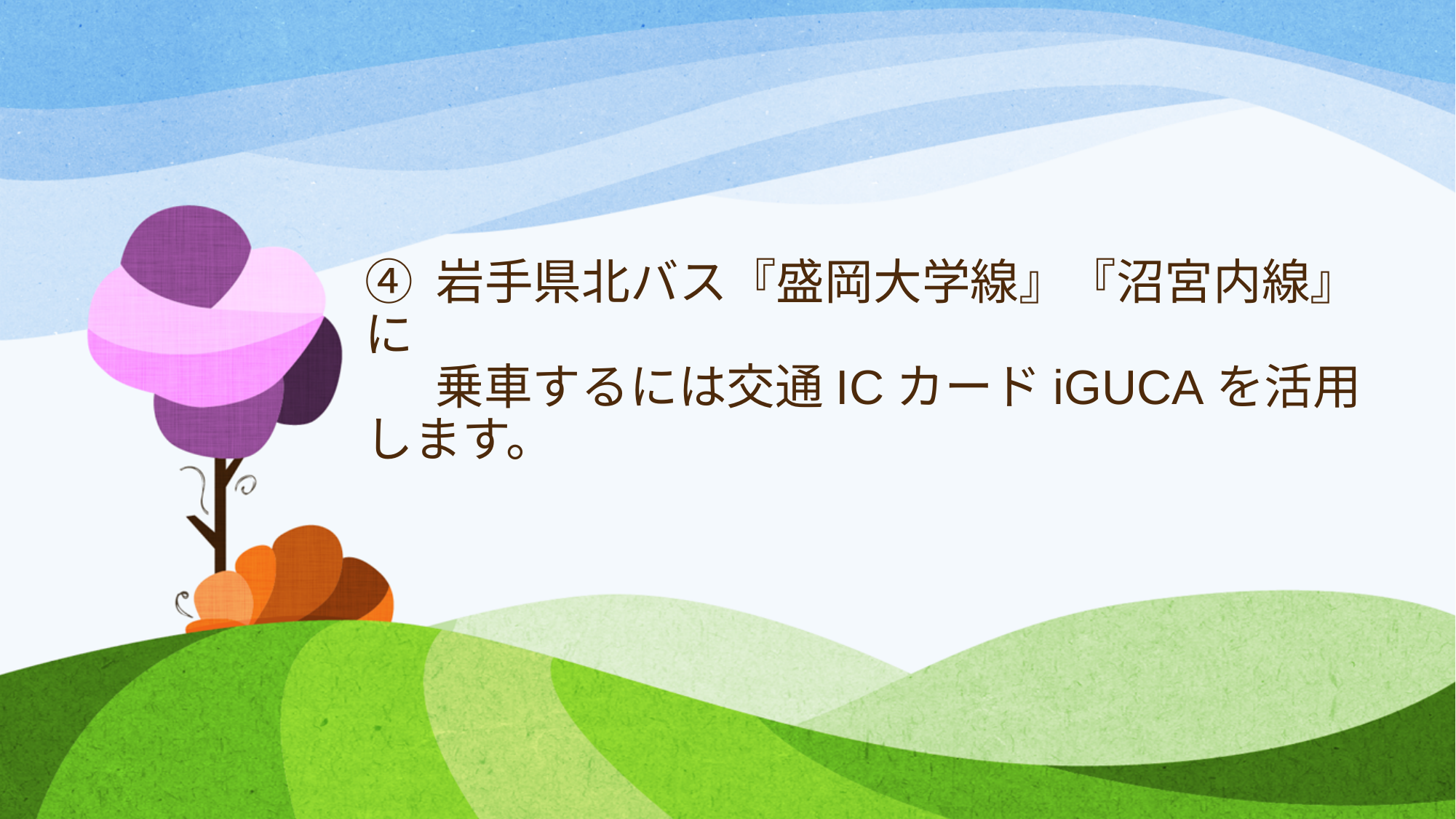

# ④ 岩手県北バス『盛岡大学線』『沼宮内線』に 　  乗車するには交通ICカードiGUCAを活用します。